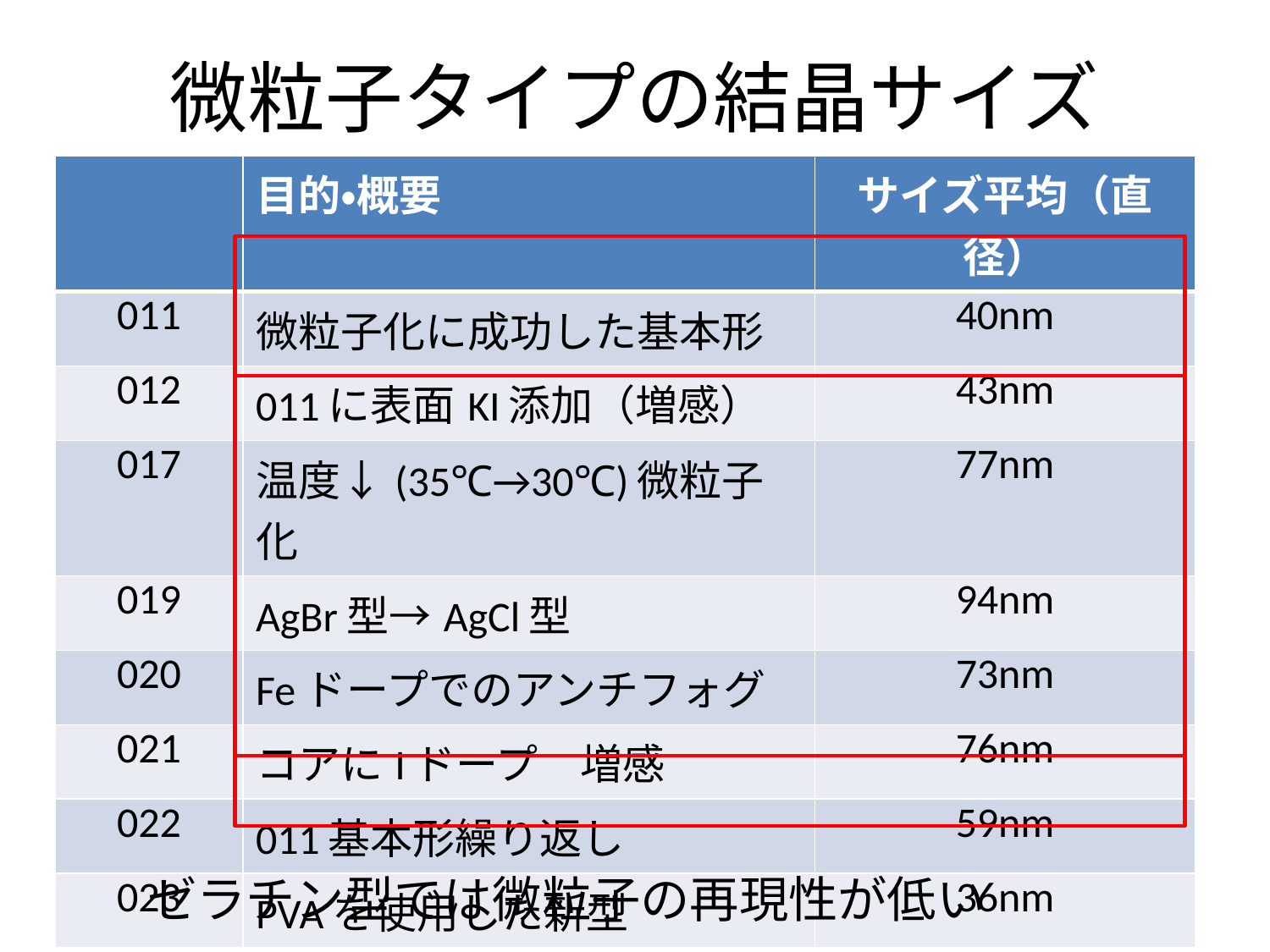

# 微粒子タイプの結晶サイズ
|  | 目的・概要 | サイズ平均（直径） |
| --- | --- | --- |
| 011 | 微粒子化に成功した基本形 | 40nm |
| 012 | 011に表面KI添加（増感） | 43nm |
| 017 | 温度↓(35℃→30℃)微粒子化 | 77nm |
| 019 | AgBr型→AgCl型 | 94nm |
| 020 | Feドープでのアンチフォグ | 73nm |
| 021 | コアにIドープ　増感 | 76nm |
| 022 | 011基本形繰り返し | 59nm |
| 023 | PVAを使用した新型 | 36nm |

ゼラチン型では微粒子の再現性が低い